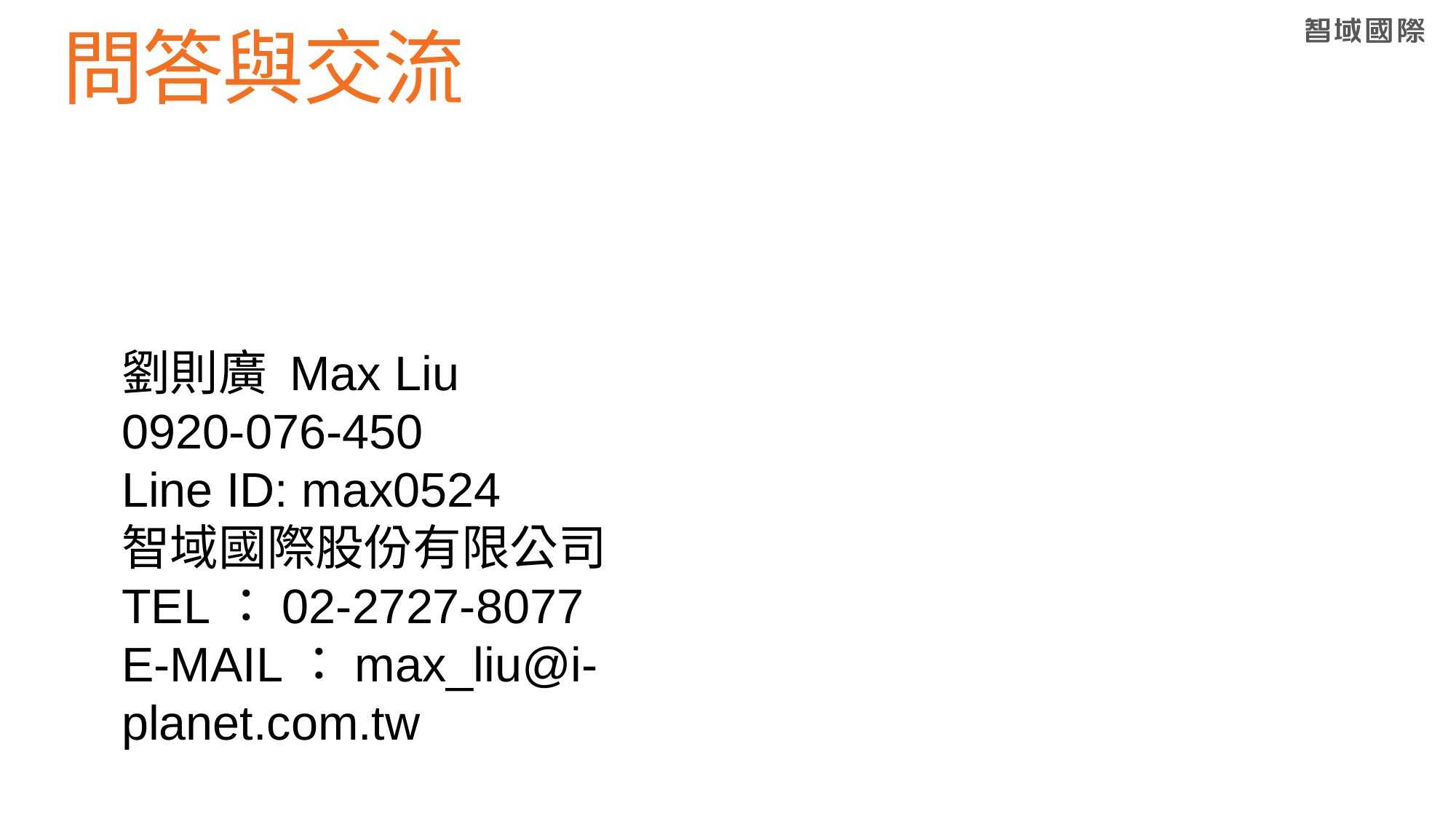

# 問答與交流
劉則廣 Max Liu
0920-076-450
Line ID: max0524
智域國際股份有限公司
TEL：02-2727-8077
E-MAIL：max_liu@i-planet.com.tw